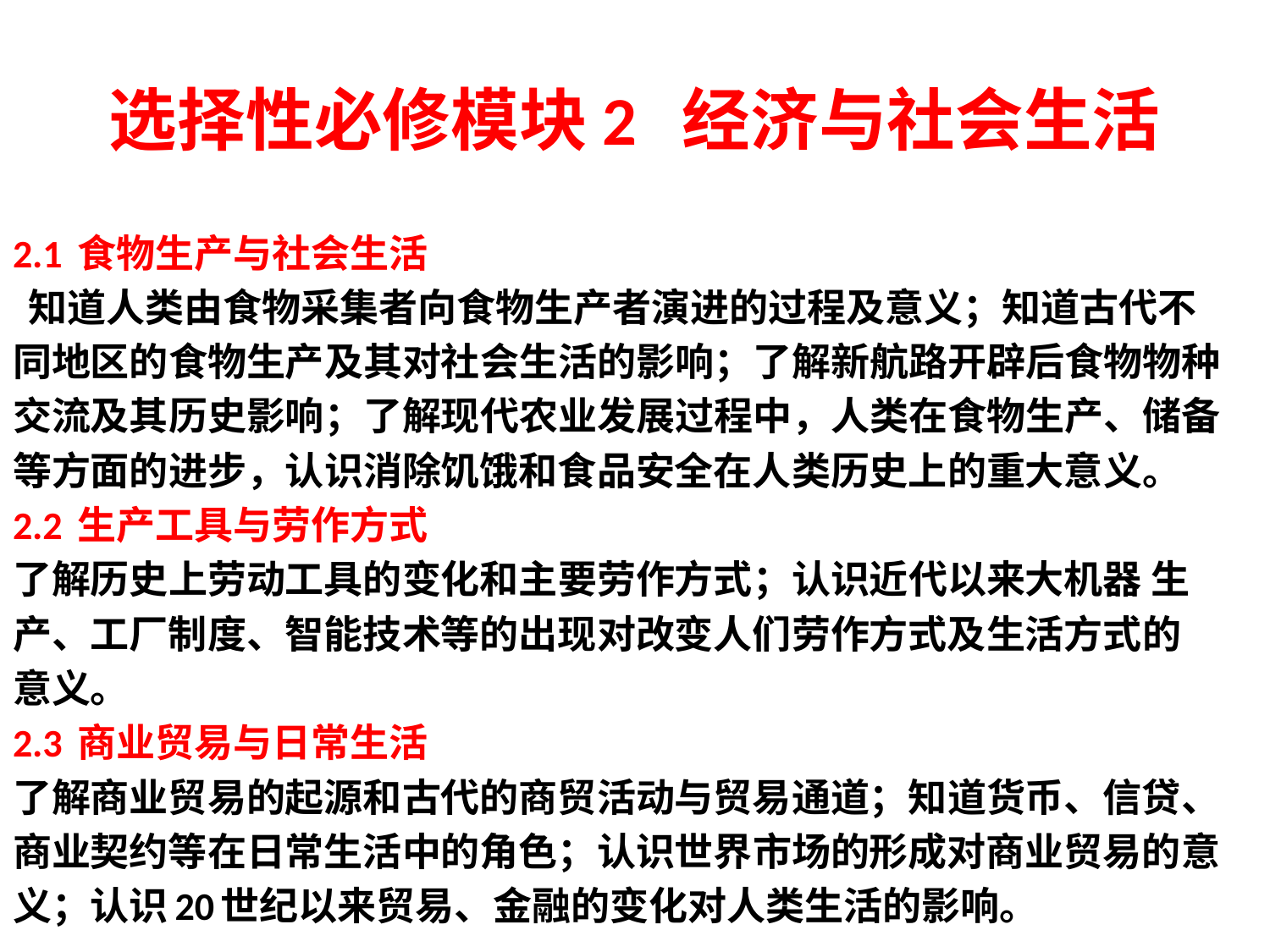

# 选择性必修模块2  经济与社会生活
2.1 食物生产与社会生活
 知道人类由食物采集者向食物生产者演进的过程及意义；知道古代不
同地区的食物生产及其对社会生活的影响；了解新航路开辟后食物物种
交流及其历史影响；了解现代农业发展过程中，人类在食物生产、储备
等方面的进步，认识消除饥饿和食品安全在人类历史上的重大意义。
2.2 生产工具与劳作方式
了解历史上劳动工具的变化和主要劳作方式；认识近代以来大机器 生
产、工厂制度、智能技术等的出现对改变人们劳作方式及生活方式的
意义。
2.3 商业贸易与日常生活
了解商业贸易的起源和古代的商贸活动与贸易通道；知道货币、信贷、
商业契约等在日常生活中的角色；认识世界市场的形成对商业贸易的意
义；认识20世纪以来贸易、金融的变化对人类生活的影响。